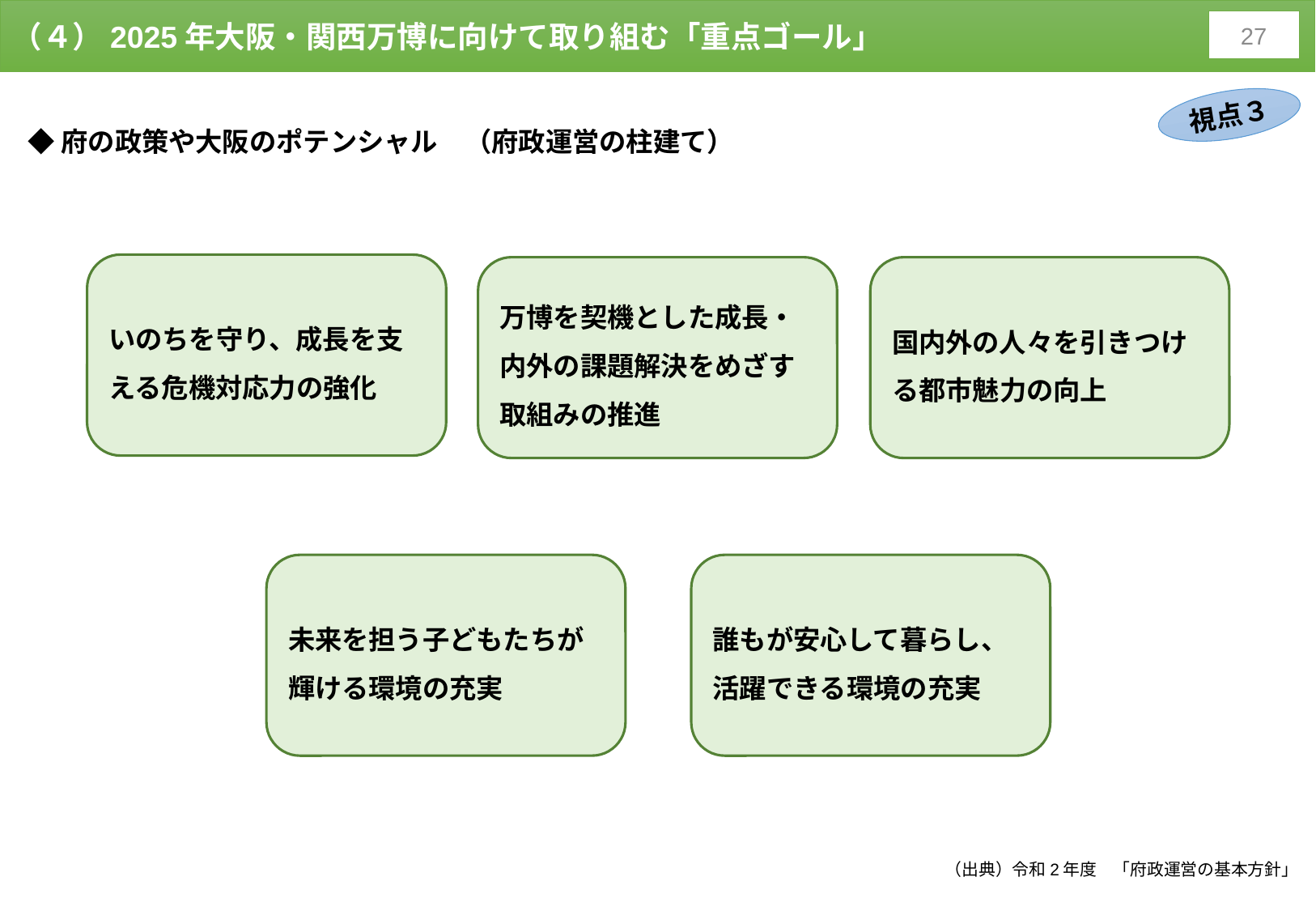

（４）2025年大阪・関西万博に向けて取り組む「重点ゴール」
27
視点３
◆府の政策や大阪のポテンシャル　（府政運営の柱建て）
いのちを守り、成長を支える危機対応力の強化
万博を契機とした成長・内外の課題解決をめざす取組みの推進
国内外の人々を引きつける都市魅力の向上
未来を担う子どもたちが輝ける環境の充実
誰もが安心して暮らし、活躍できる環境の充実
（出典）令和2年度　「府政運営の基本方針」